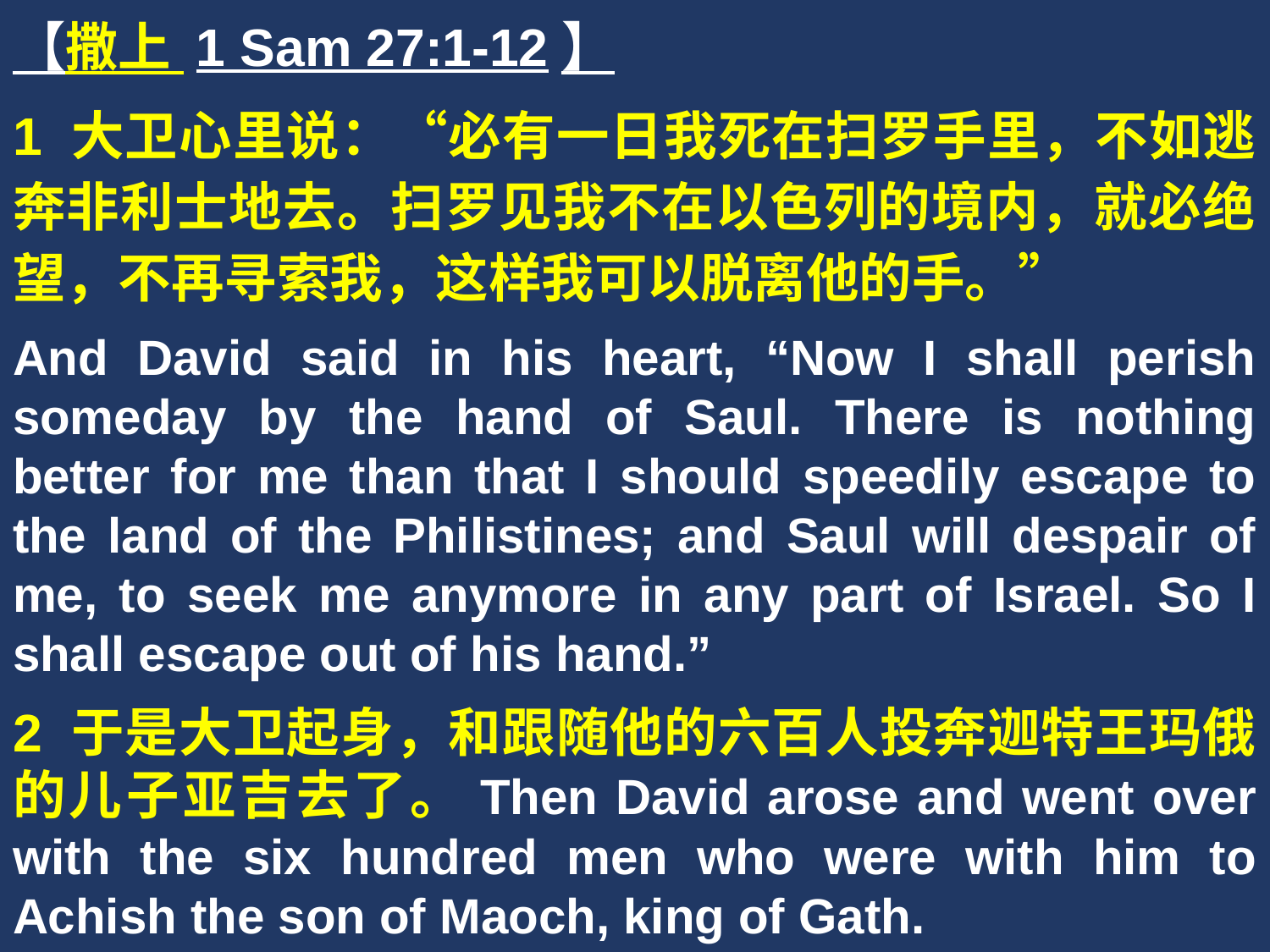

【撒上 1 Sam 27:1-12】
1 大卫心里说：“必有一日我死在扫罗手里，不如逃奔非利士地去。扫罗见我不在以色列的境内，就必绝望，不再寻索我，这样我可以脱离他的手。”
And David said in his heart, “Now I shall perish someday by the hand of Saul. There is nothing better for me than that I should speedily escape to the land of the Philistines; and Saul will despair of me, to seek me anymore in any part of Israel. So I shall escape out of his hand.”
2 于是大卫起身，和跟随他的六百人投奔迦特王玛俄的儿子亚吉去了。Then David arose and went over with the six hundred men who were with him to Achish the son of Maoch, king of Gath.